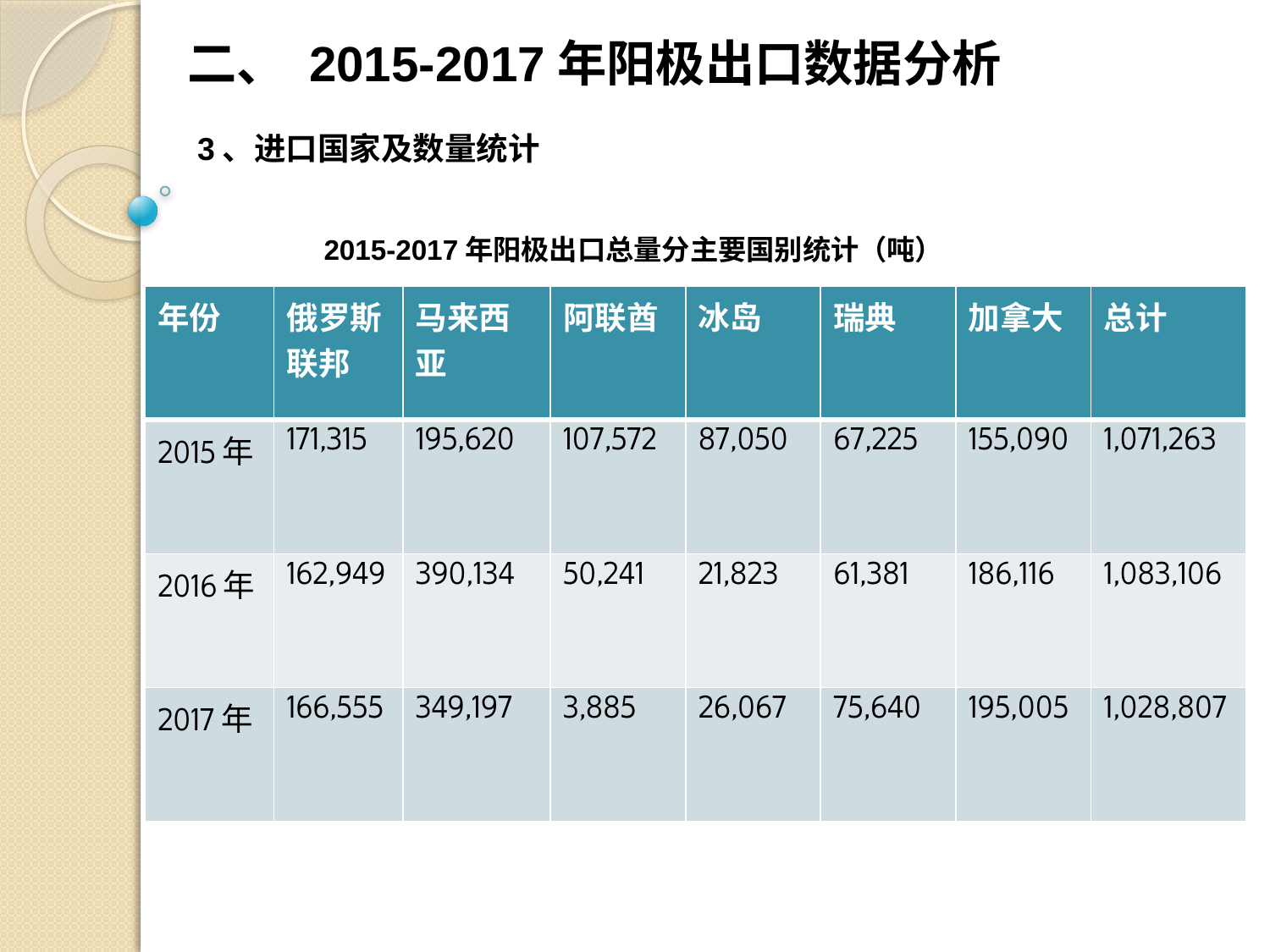

二、 2015-2017年阳极出口数据分析
3、进口国家及数量统计
2015-2017年阳极出口总量分主要国别统计（吨）
| 年份 | 俄罗斯联邦 | 马来西亚 | 阿联酋 | 冰岛 | 瑞典 | 加拿大 | 总计 |
| --- | --- | --- | --- | --- | --- | --- | --- |
| 2015年 | 171,315 | 195,620 | 107,572 | 87,050 | 67,225 | 155,090 | 1,071,263 |
| 2016年 | 162,949 | 390,134 | 50,241 | 21,823 | 61,381 | 186,116 | 1,083,106 |
| 2017年 | 166,555 | 349,197 | 3,885 | 26,067 | 75,640 | 195,005 | 1,028,807 |